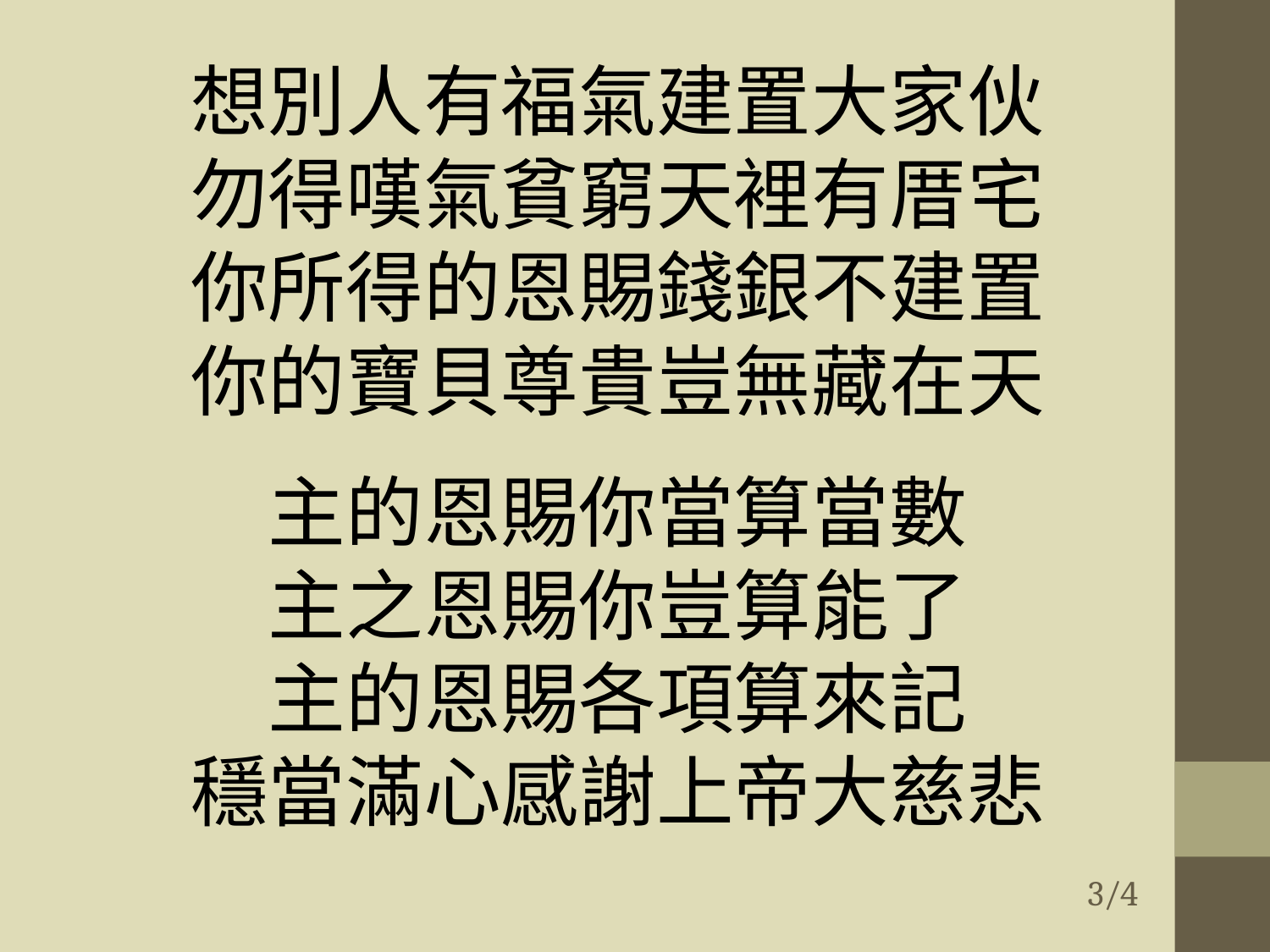

想別人有福氣建置大家伙
勿得嘆氣貧窮天裡有厝宅
你所得的恩賜錢銀不建置
你的寶貝尊貴豈無藏在天

主的恩賜你當算當數
主之恩賜你豈算能了
主的恩賜各項算來記
穩當滿心感謝上帝大慈悲
# 3/4